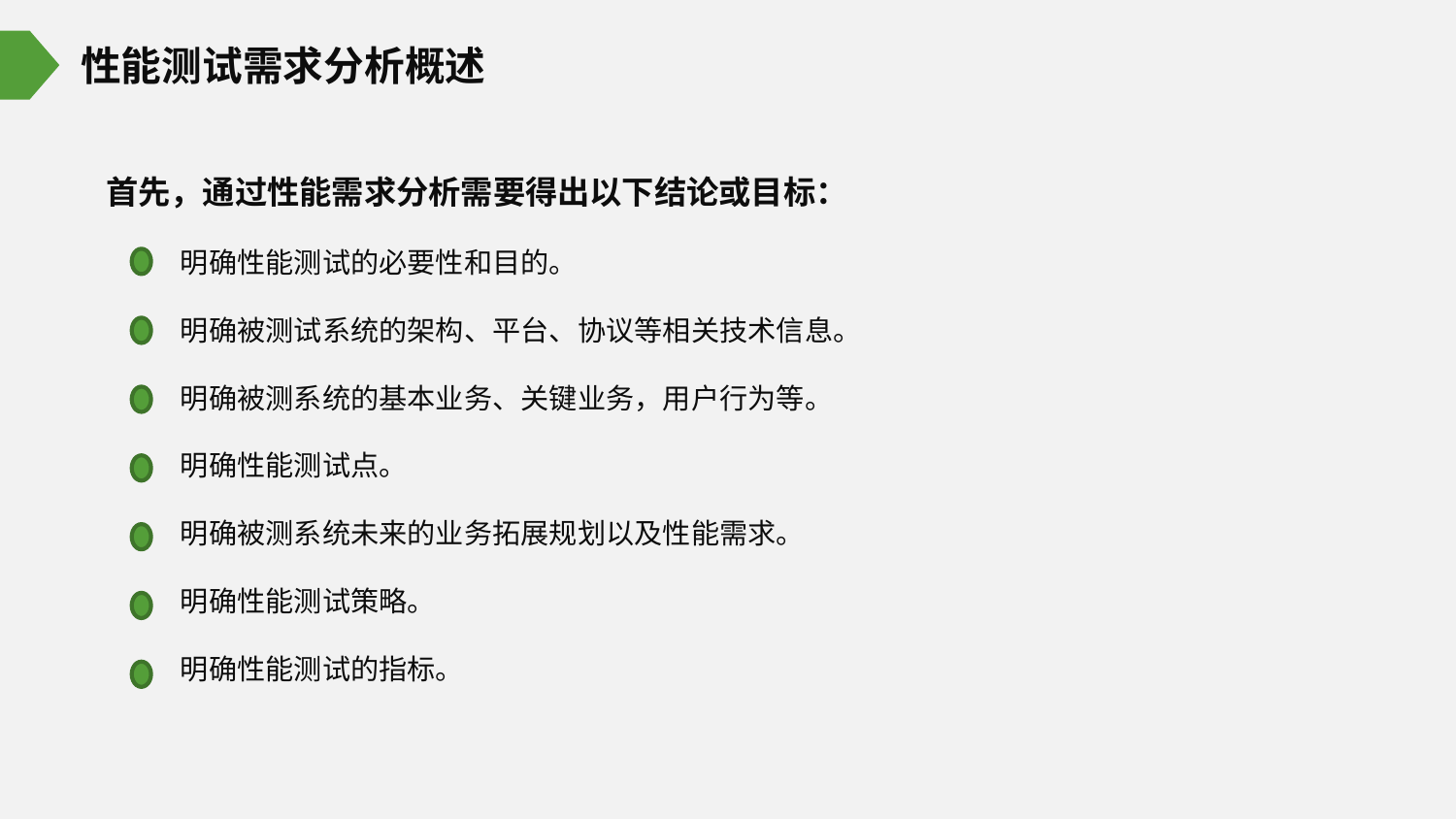

性能测试需求分析概述
首先，通过性能需求分析需要得出以下结论或目标：
明确性能测试的必要性和目的。

明确被测试系统的架构、平台、协议等相关技术信息。

明确被测系统的基本业务、关键业务，用户行为等。

明确性能测试点。

明确被测系统未来的业务拓展规划以及性能需求。

明确性能测试策略。

明确性能测试的指标。